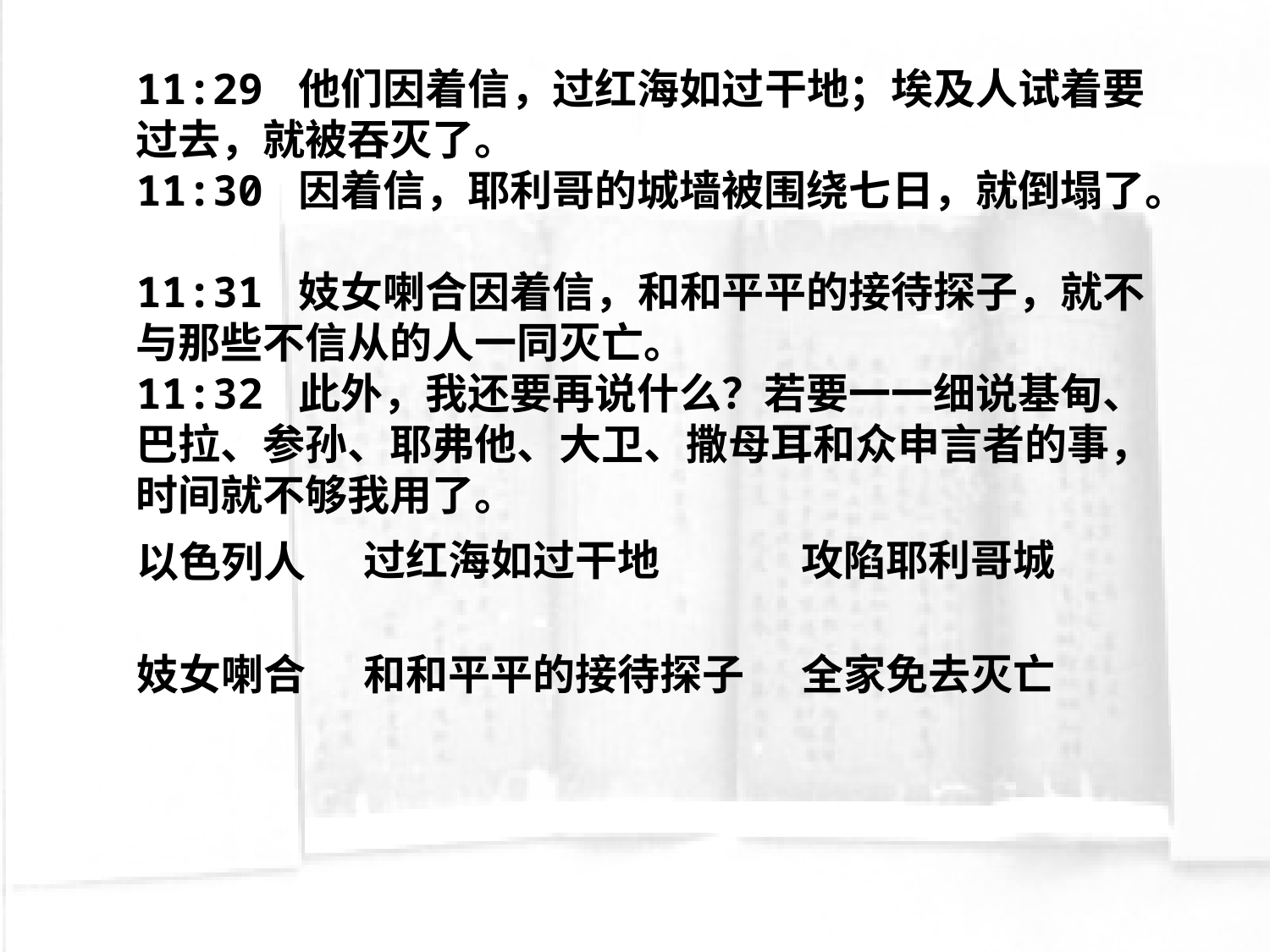

11:29 他们因着信，过红海如过干地；埃及人试着要过去，就被吞灭了。
11:30 因着信，耶利哥的城墙被围绕七日，就倒塌了。
11:31 妓女喇合因着信，和和平平的接待探子，就不与那些不信从的人一同灭亡。
11:32 此外，我还要再说什么？若要一一细说基甸、巴拉、参孙、耶弗他、大卫、撒母耳和众申言者的事，时间就不够我用了。
过红海如过干地
攻陷耶利哥城
以色列人
妓女喇合
和和平平的接待探子
全家免去灭亡